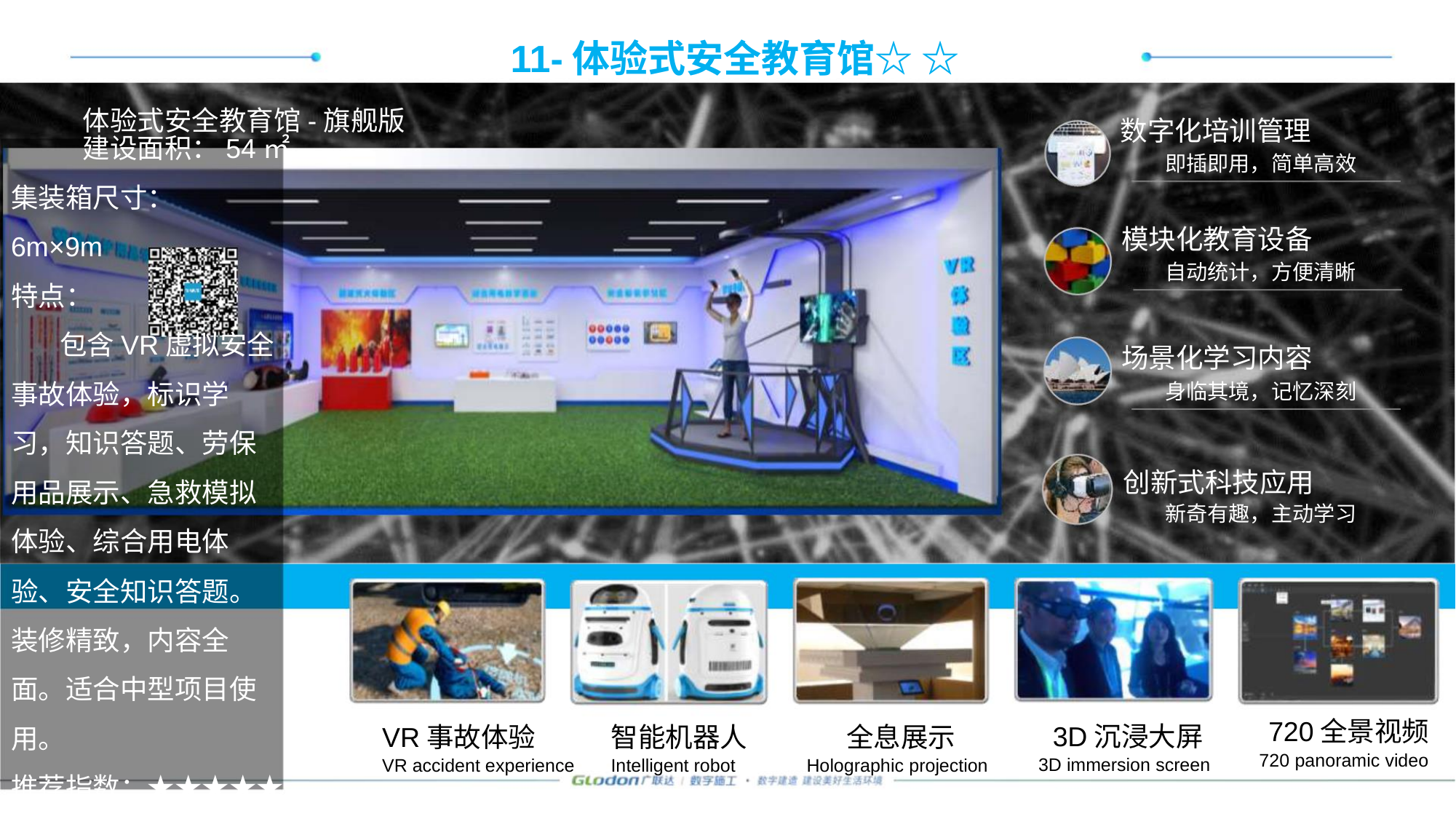

11-体验式安全教育馆☆ ☆
体验式安全教育馆-旗舰版
建设面积：54㎡
数字化培训管理
即插即用，简单高效
集装箱尺寸：
6m×9m
模块化教育设备
自动统计，方便清晰
特点：
包含VR虚拟安全
场景化学习内容
事故体验，标识学
习，知识答题、劳保
用品展示、急救模拟
体验、综合用电体
验、安全知识答题。
装修精致，内容全
面。适合中型项目使
用。
身临其境，记忆深刻
创新式科技应用
新奇有趣，主动学习
720全景视频
720 panoramic video
3D沉浸大屏
3D immersion screen
全息展示
Holographic projection
VR事故体验
VR accident experience
智能机器人
Intelligent robot
推荐指数：★★★★★